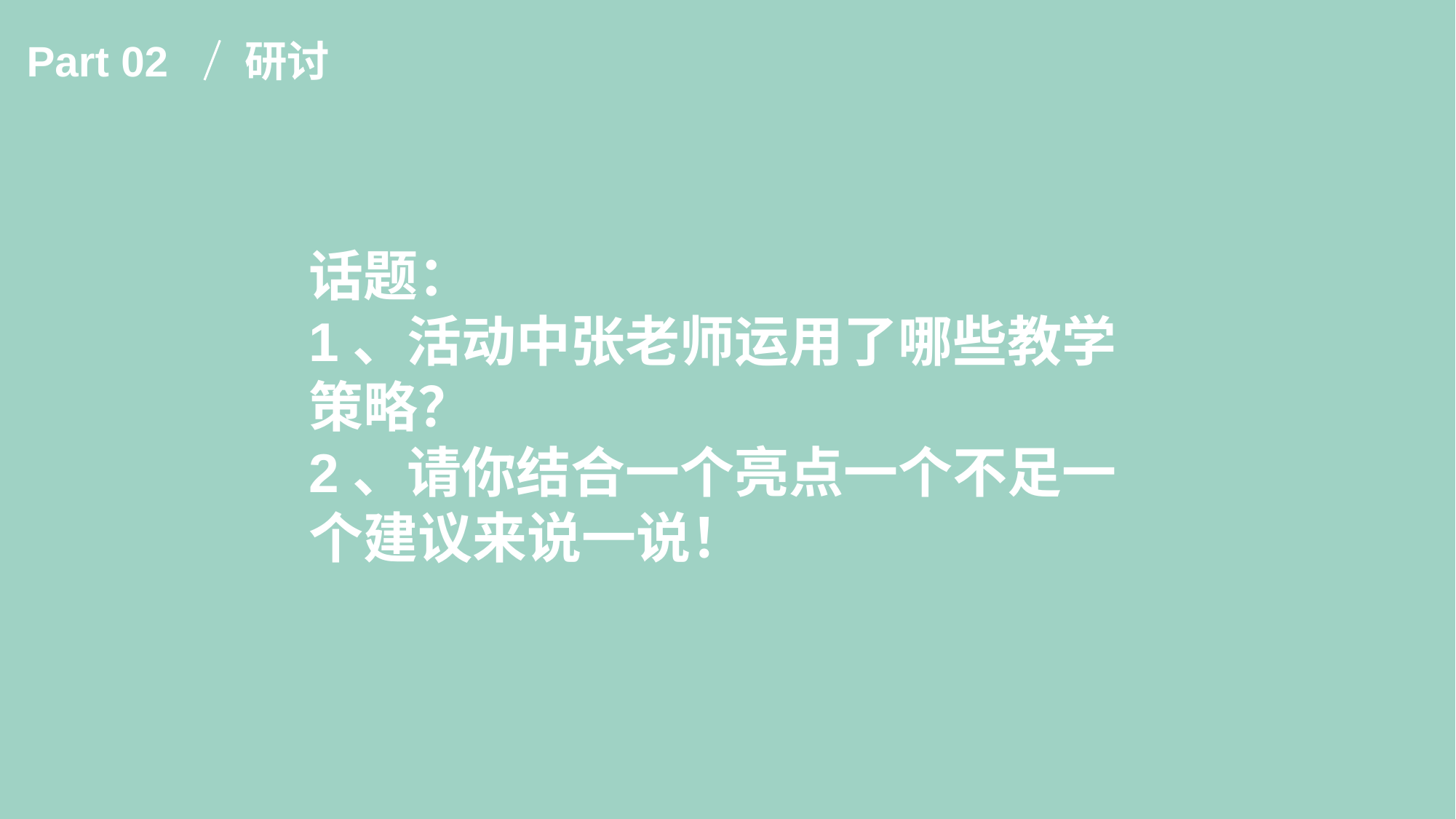

Part 02
研讨
话题：
1、活动中张老师运用了哪些教学策略？
2、请你结合一个亮点一个不足一个建议来说一说！